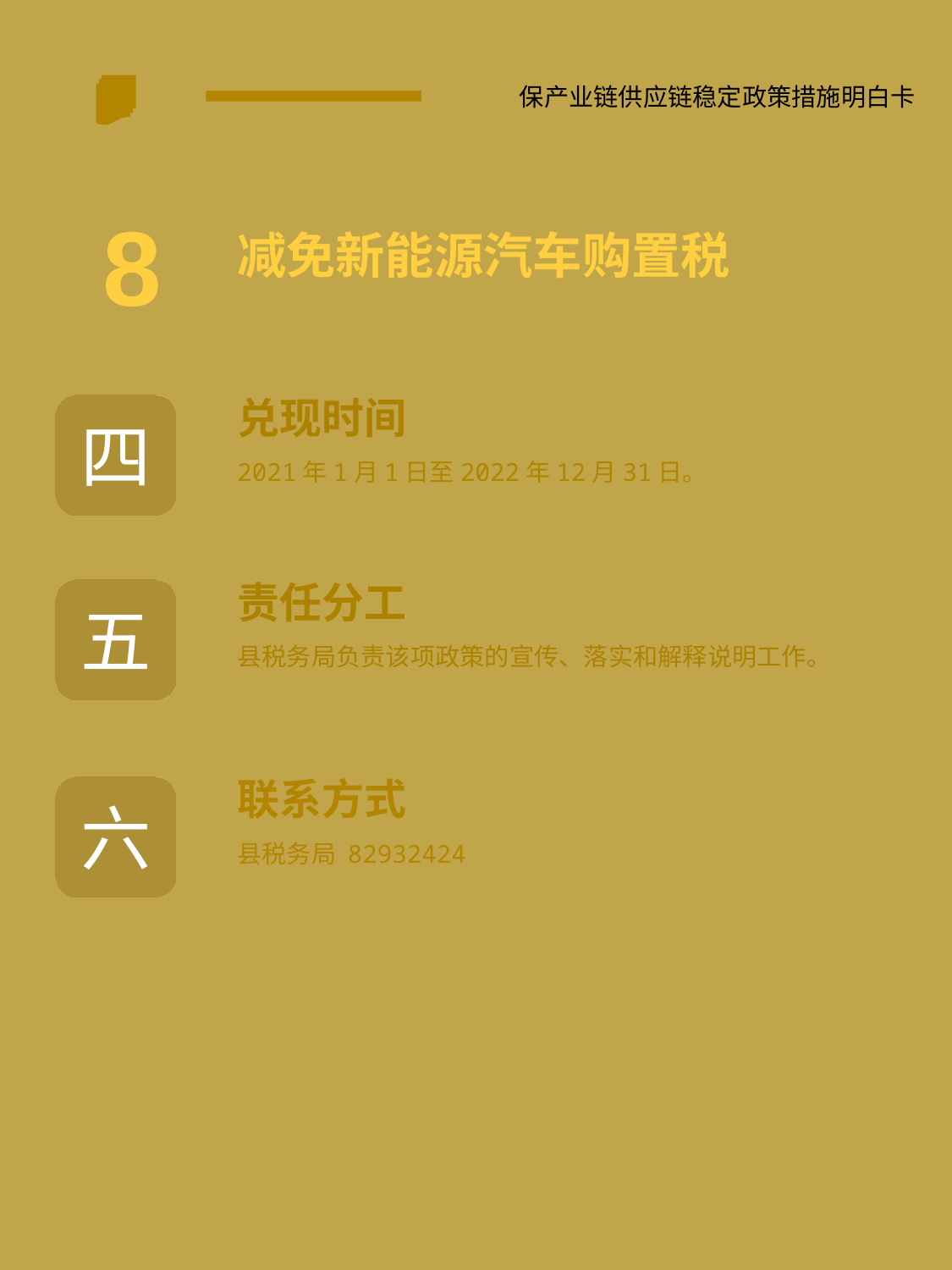

保产业链供应链稳定政策措施明白卡

8
减免新能源汽车购置税
兑现时间
2021年1月1日至2022年12月31日。
四
责任分工
县税务局负责该项政策的宣传、落实和解释说明工作。

五
联系方式
县税务局 82932424
六